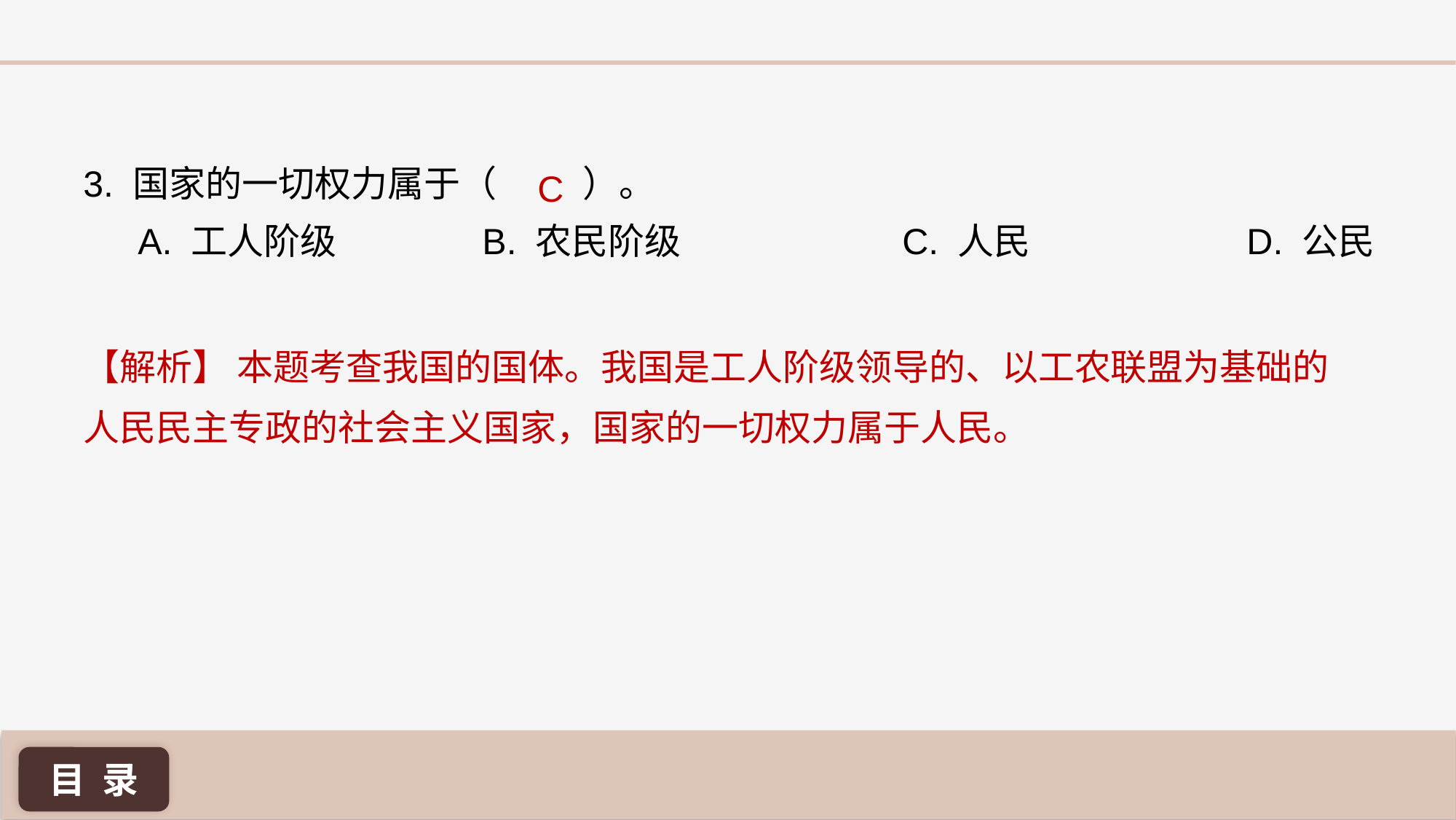

3. 国家的一切权力属于（	 ）。
A. 工人阶级		 B. 农民阶级 		C. 人民		 D. 公民
C
【解析】 本题考查我国的国体。我国是工人阶级领导的、以工农联盟为基础的人民民主专政的社会主义国家，国家的一切权力属于人民。